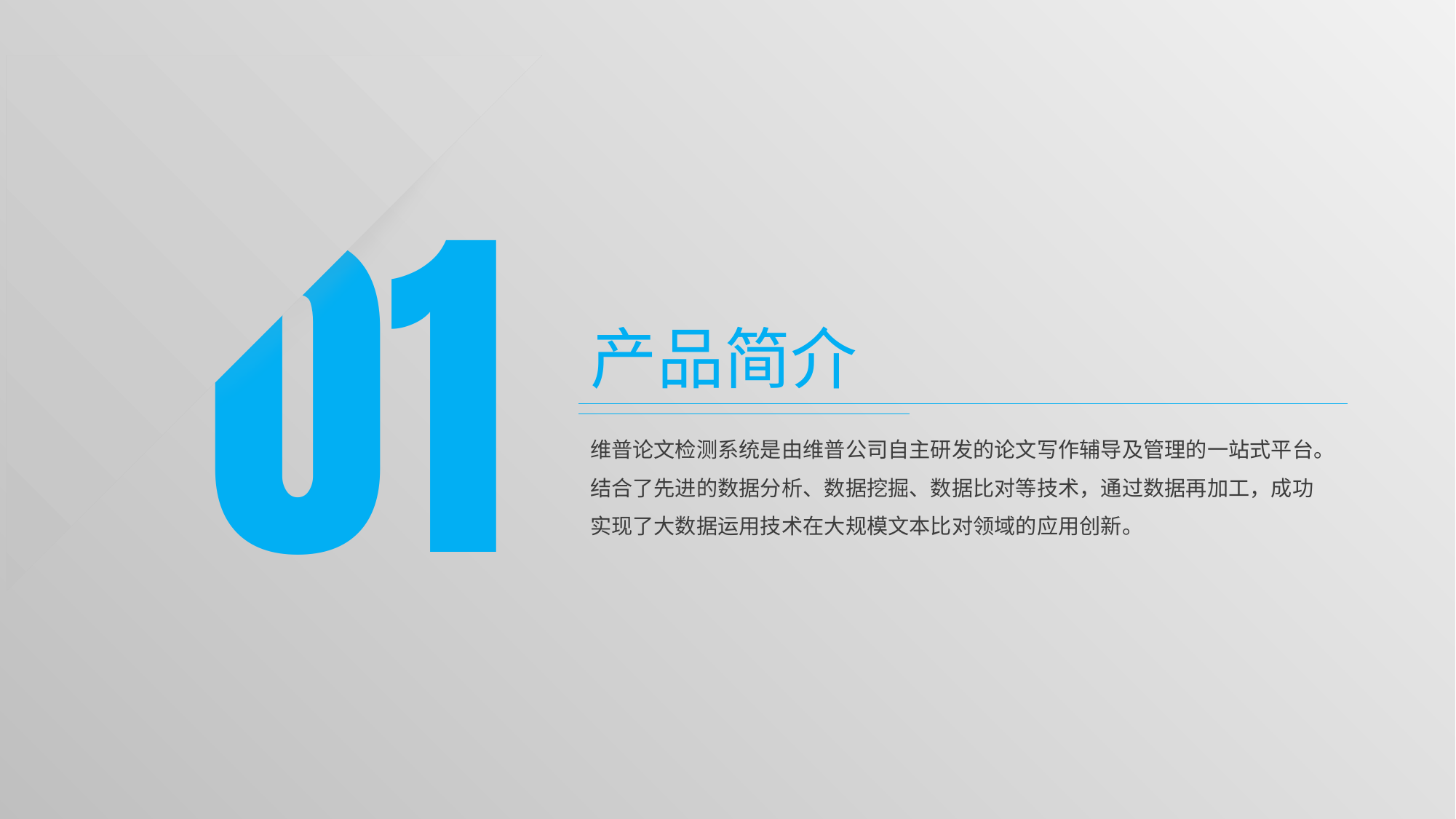

01
产品简介
维普论文检测系统是由维普公司自主研发的论文写作辅导及管理的一站式平台。
结合了先进的数据分析、数据挖掘、数据比对等技术，通过数据再加工，成功实现了大数据运用技术在大规模文本比对领域的应用创新。